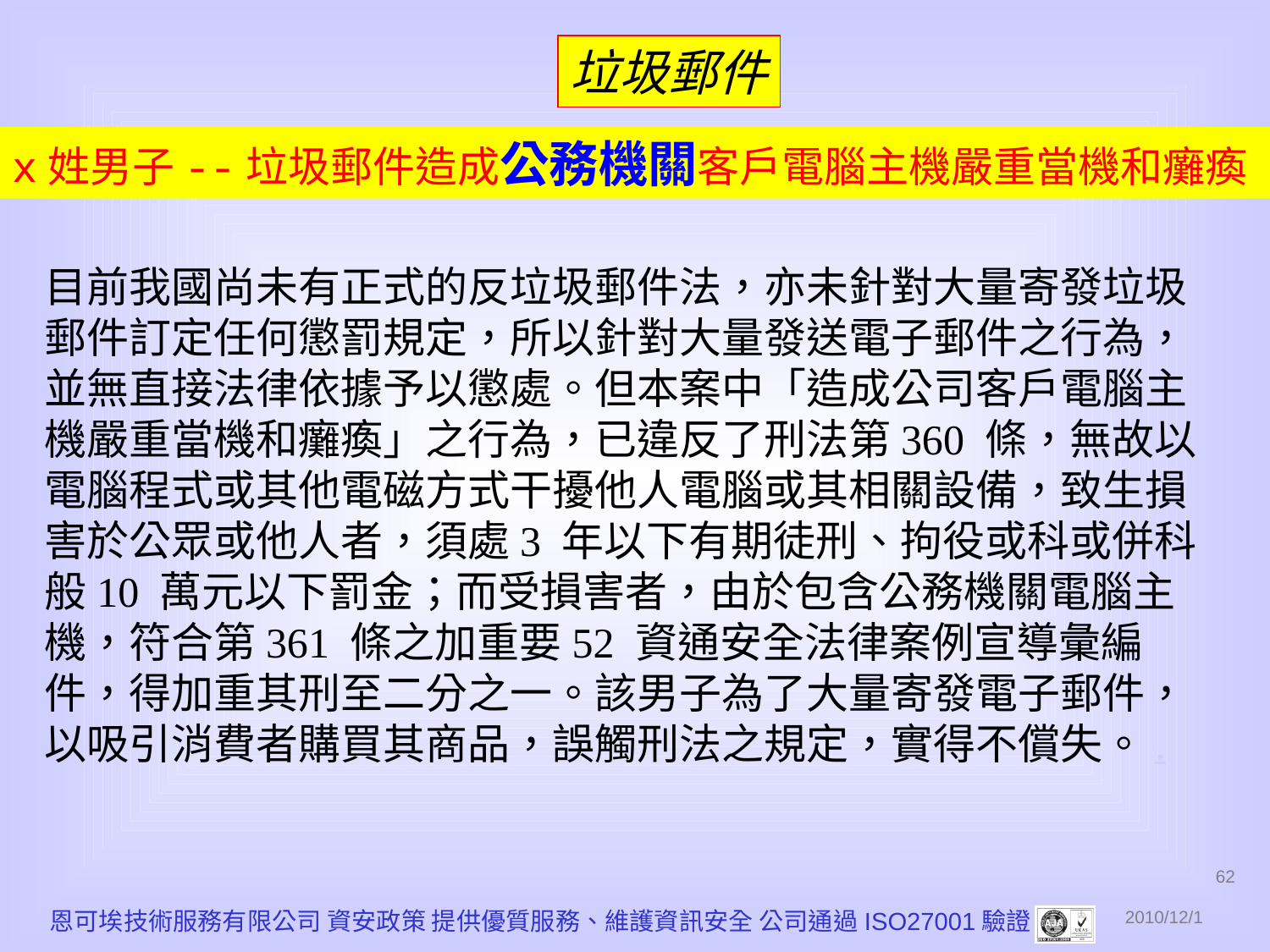

垃圾郵件
x姓男子--垃圾郵件造成公務機關客戶電腦主機嚴重當機和癱瘓
目前我國尚未有正式的反垃圾郵件法，亦未針對大量寄發垃圾郵件訂定任何懲罰規定，所以針對大量發送電子郵件之行為，並無直接法律依據予以懲處。但本案中「造成公司客戶電腦主機嚴重當機和癱瘓」之行為，已違反了刑法第360 條，無故以電腦程式或其他電磁方式干擾他人電腦或其相關設備，致生損害於公眾或他人者，須處3 年以下有期徒刑、拘役或科或併科般10 萬元以下罰金；而受損害者，由於包含公務機關電腦主機，符合第361 條之加重要52 資通安全法律案例宣導彙編件，得加重其刑至二分之一。該男子為了大量寄發電子郵件，以吸引消費者購買其商品，誤觸刑法之規定，實得不償失。.
62
恩可埃技術服務有限公司 資安政策 提供優質服務、維護資訊安全 公司通過ISO27001驗證
2010/12/1